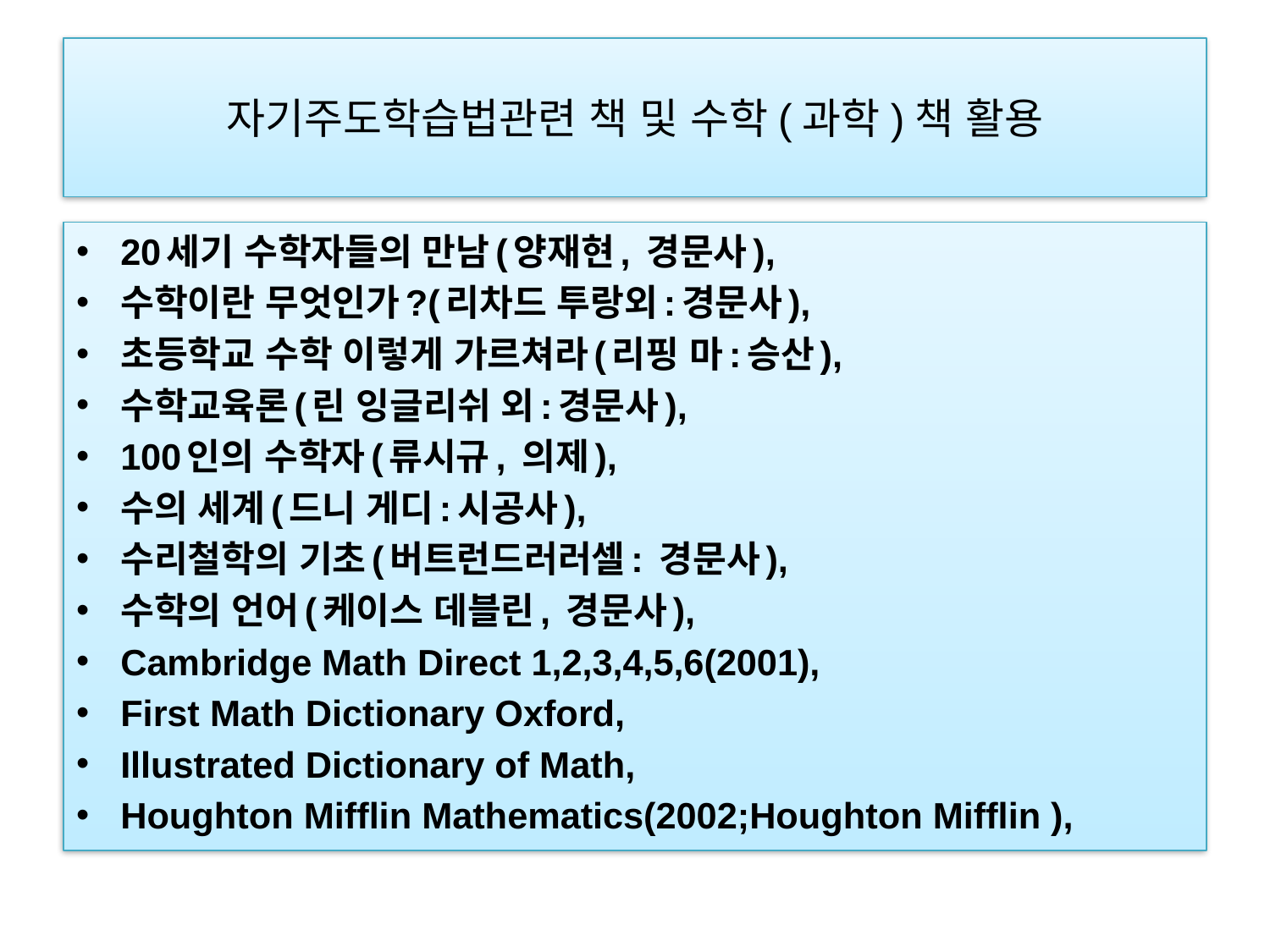

# 자기주도학습법관련 책 및 수학(과학)책 활용
20세기 수학자들의 만남(양재현, 경문사),
수학이란 무엇인가?(리차드 투랑외:경문사),
초등학교 수학 이렇게 가르쳐라(리핑 마:승산),
수학교육론(린 잉글리쉬 외:경문사),
100인의 수학자(류시규, 의제),
수의 세계(드니 게디:시공사),
수리철학의 기초(버트런드러러셀: 경문사),
수학의 언어(케이스 데블린, 경문사),
Cambridge Math Direct 1,2,3,4,5,6(2001),
First Math Dictionary Oxford,
Illustrated Dictionary of Math,
Houghton Mifflin Mathematics(2002;Houghton Mifflin ),